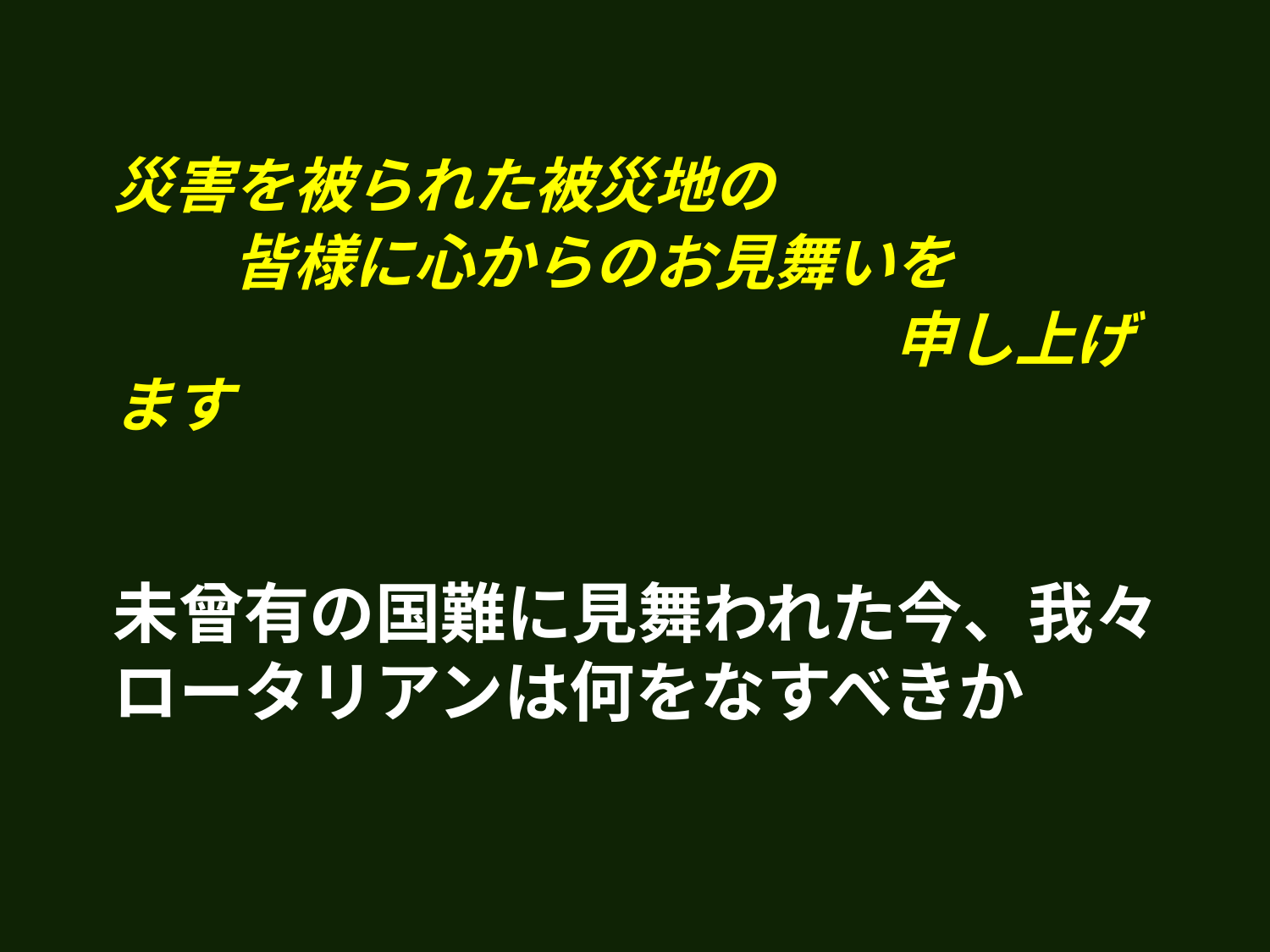

災害を被られた被災地の
　　皆様に心からのお見舞いを
　　　　　　　　　　　　　申し上げます
# 未曾有の国難に見舞われた今、我々ロータリアンは何をなすべきか